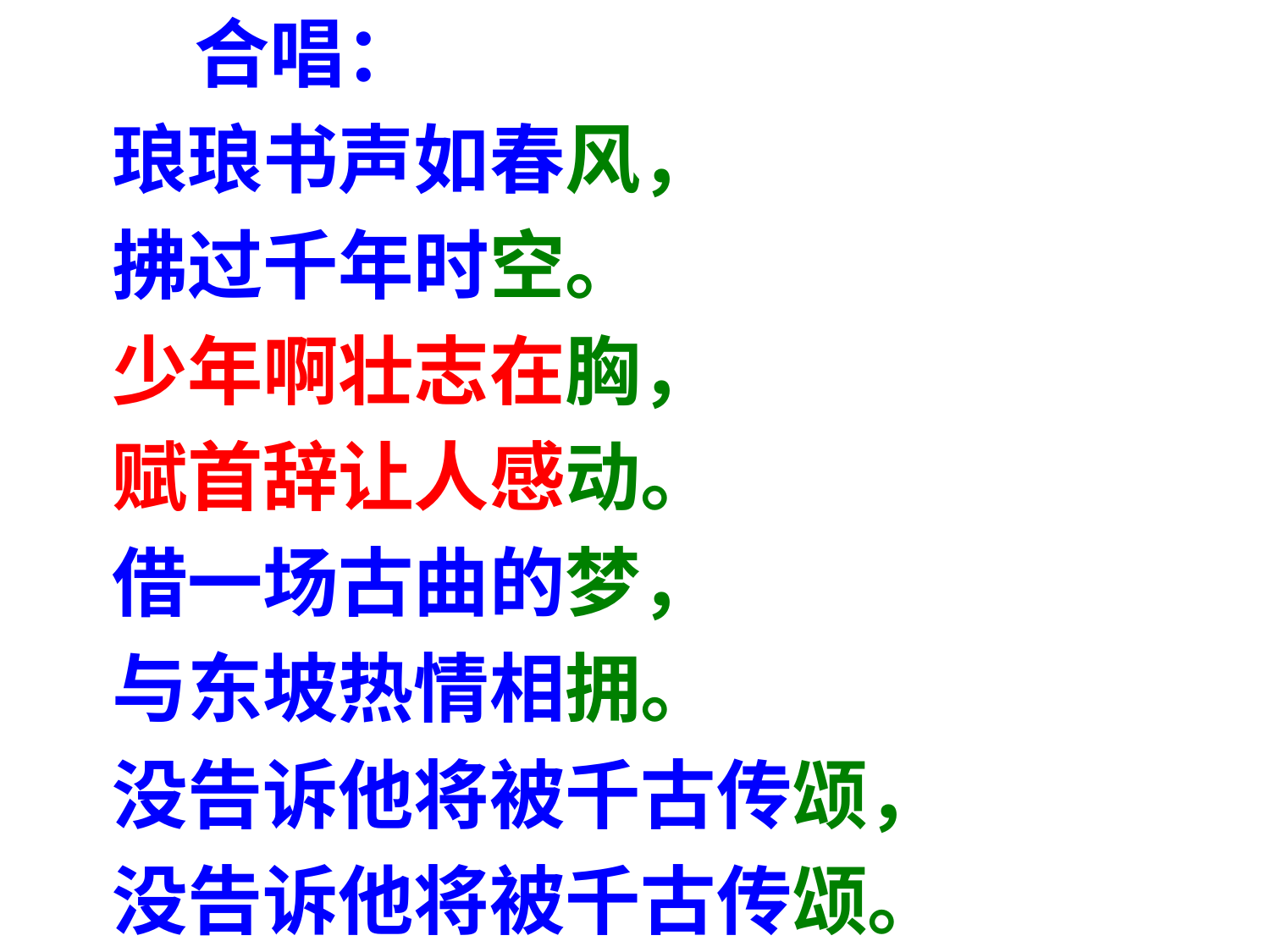

合唱：
     琅琅书声如春风，
     拂过千年时空。
     少年啊壮志在胸，
     赋首辞让人感动。
     借一场古曲的梦，
     与东坡热情相拥。
     没告诉他将被千古传颂，
     没告诉他将被千古传颂。